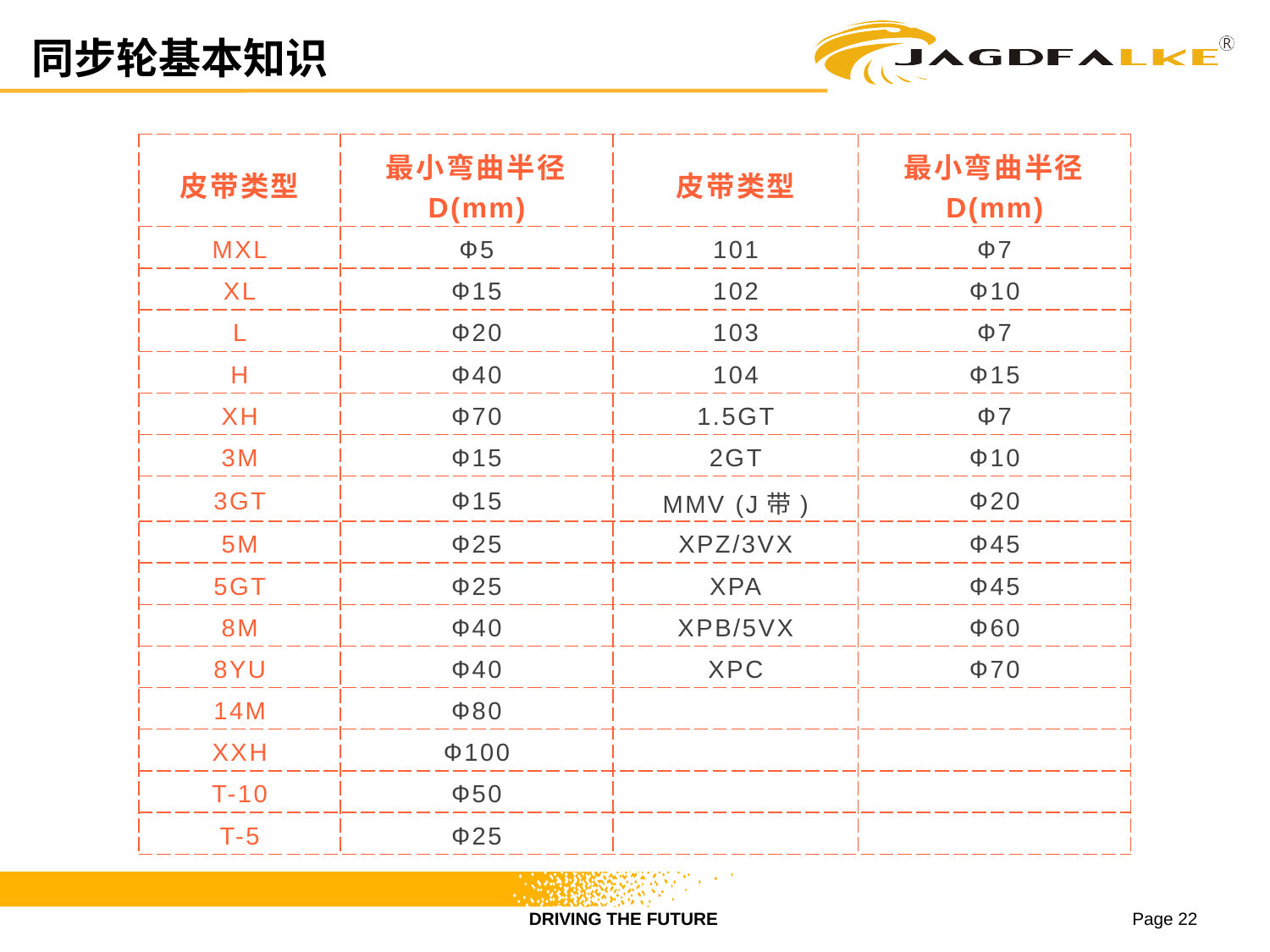

同步轮基本知识
| 皮带类型 | 最小弯曲半径 D(mm) | 皮带类型 | 最小弯曲半径 D(mm) |
| --- | --- | --- | --- |
| MXL | Ф5 | 101 | Ф7 |
| XL | Ф15 | 102 | Ф10 |
| L | Ф20 | 103 | Ф7 |
| H | Ф40 | 104 | Ф15 |
| XH | Ф70 | 1.5GT | Ф7 |
| 3M | Ф15 | 2GT | Ф10 |
| 3GT | Ф15 | MMV (J带) | Ф20 |
| 5M | Ф25 | XPZ/3VX | Ф45 |
| 5GT | Ф25 | XPA | Ф45 |
| 8M | Ф40 | XPB/5VX | Ф60 |
| 8YU | Ф40 | XPC | Ф70 |
| 14M | Ф80 |  |  |
| XXH | Ф100 |  |  |
| T-10 | Ф50 |  |  |
| T-5 | Ф25 |  |  |
DRIVING THE FUTURE
Page 22